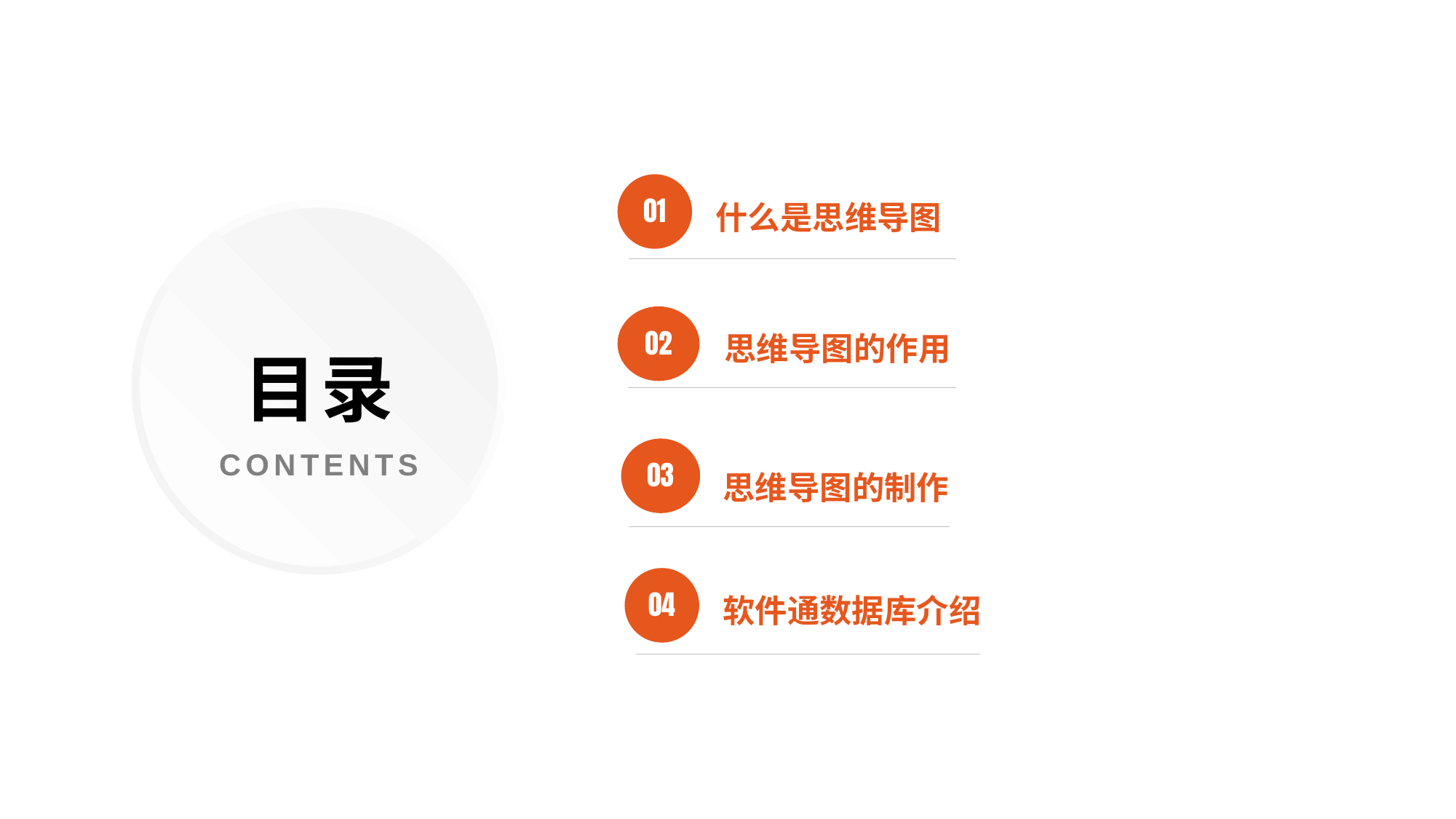

01
什么是思维导图

目录
02
思维导图的作用
03
CONTENTS
思维导图的制作
04
软件通数据库介绍